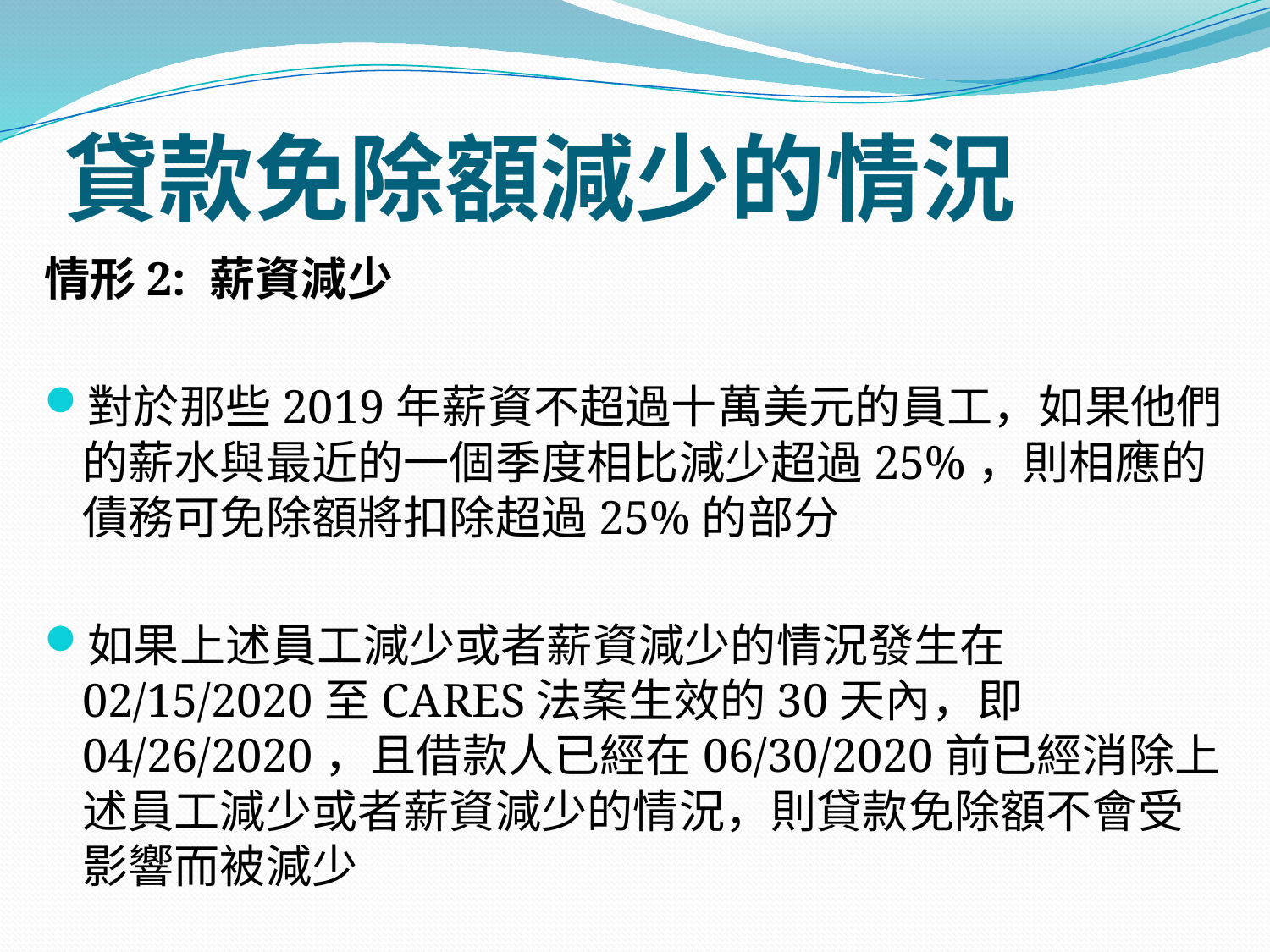

# 貸款免除額減少的情況
情形2: 薪資減少

對於那些2019年薪資不超過十萬美元的員工，如果他們的薪水與最近的一個季度相比減少超過25%，則相應的債務可免除額將扣除超過25%的部分

如果上述員工減少或者薪資減少的情況發生在02/15/2020至CARES法案生效的30天內，即04/26/2020，且借款人已經在06/30/2020前已經消除上述員工減少或者薪資減少的情況，則貸款免除額不會受影響而被減少